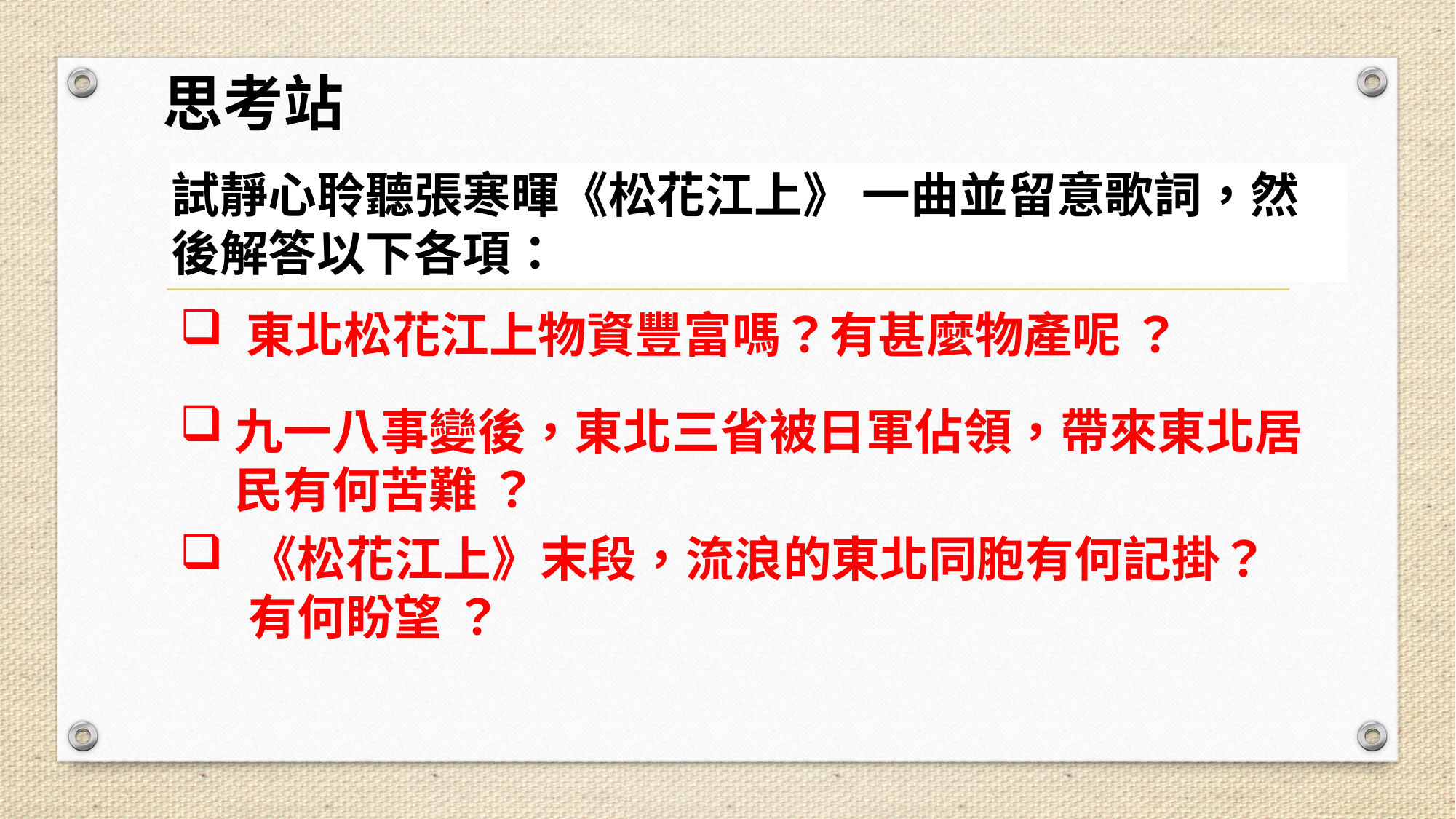

思考站
試靜心聆聽張寒暉《松花江上》 一曲並留意歌詞，然後解答以下各項：
 東北松花江上物資豐富嗎？有甚麼物產呢 ？
九一八事變後，東北三省被日軍佔領，帶來東北居民有何苦難 ？
《松花江上》末段，流浪的東北同胞有何記掛？   有何盼望 ？